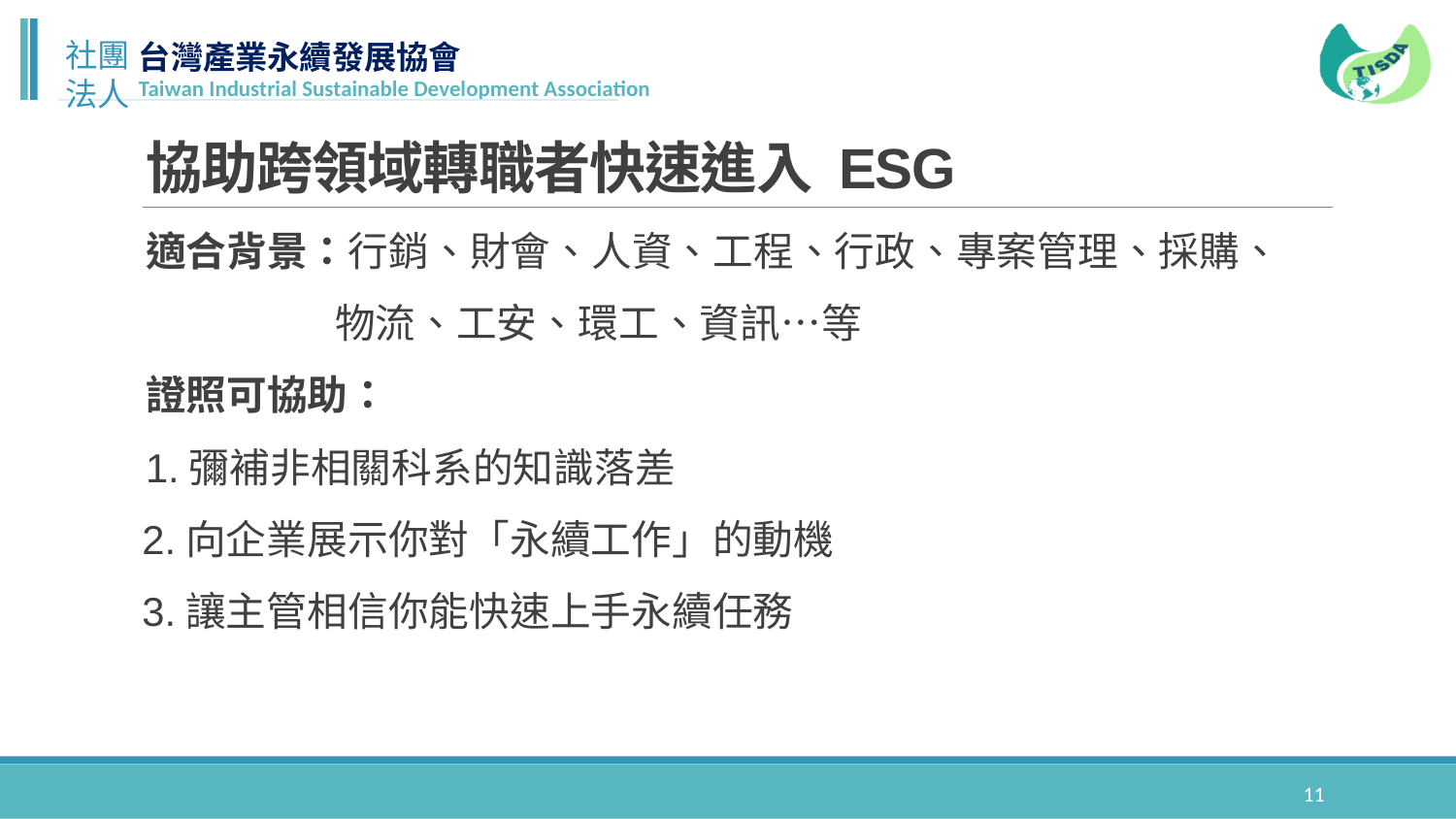

# 協助跨領域轉職者快速進入 ESG
適合背景：行銷、財會、人資、工程、行政、專案管理、採購、
                    物流、工安、環工、資訊…等
證照可協助：
1.彌補非相關科系的知識落差
 2.向企業展示你對「永續工作」的動機
 3.讓主管相信你能快速上手永續任務
11